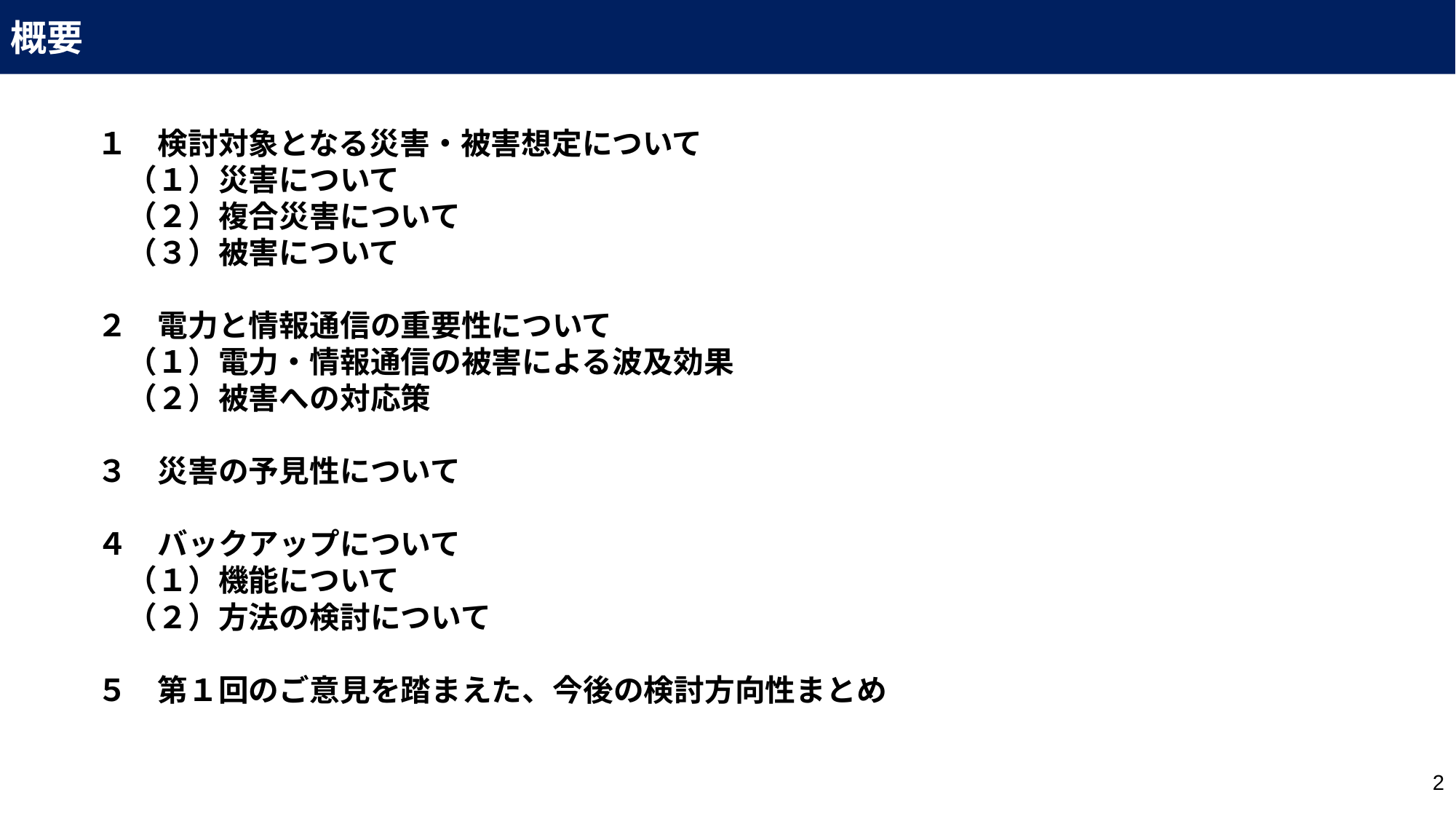

概要
2
１　検討対象となる災害・被害想定について
　（１）災害について
　（２）複合災害について
　（３）被害について

２　電力と情報通信の重要性について
　（１）電力・情報通信の被害による波及効果
　（２）被害への対応策

３　災害の予見性について

４　バックアップについて
　（１）機能について
　（２）方法の検討について

５　第１回のご意見を踏まえた、今後の検討方向性まとめ
2